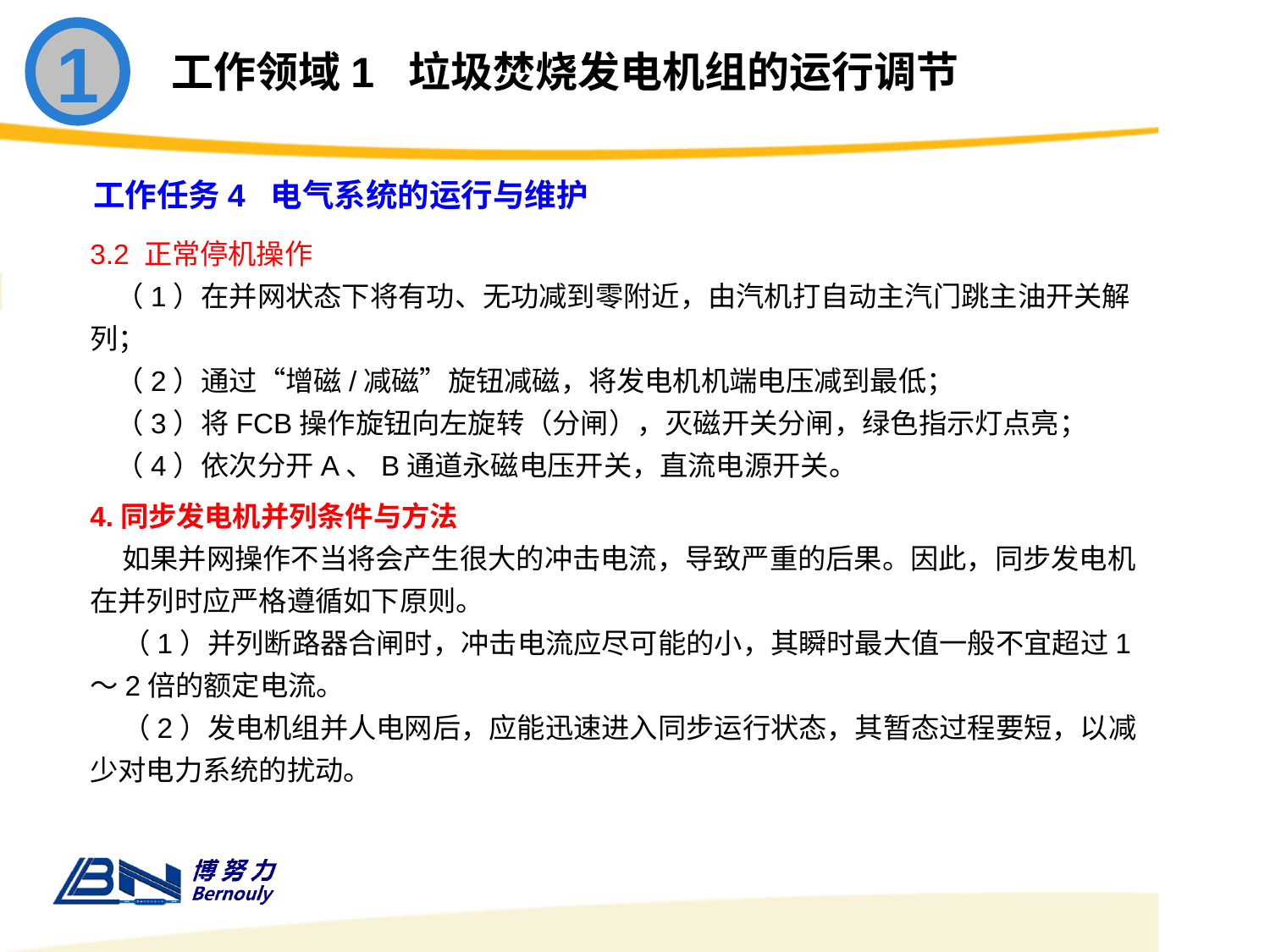

1
工作领域1  垃圾焚烧发电机组的运行调节
工作任务4  电气系统的运行与维护
3.2 正常停机操作
   （1）在并网状态下将有功、无功减到零附近，由汽机打自动主汽门跳主油开关解列；
   （2）通过“增磁/减磁”旋钮减磁，将发电机机端电压减到最低；
   （3）将FCB操作旋钮向左旋转（分闸），灭磁开关分闸，绿色指示灯点亮；
   （4）依次分开A、B通道永磁电压开关，直流电源开关。
4.同步发电机并列条件与方法
    如果并网操作不当将会产生很大的冲击电流，导致严重的后果。因此，同步发电机在并列时应严格遵循如下原则。
    （1）并列断路器合闸时，冲击电流应尽可能的小，其瞬时最大值一般不宜超过1～2倍的额定电流。
    （2）发电机组并人电网后，应能迅速进入同步运行状态，其暂态过程要短，以减少对电力系统的扰动。